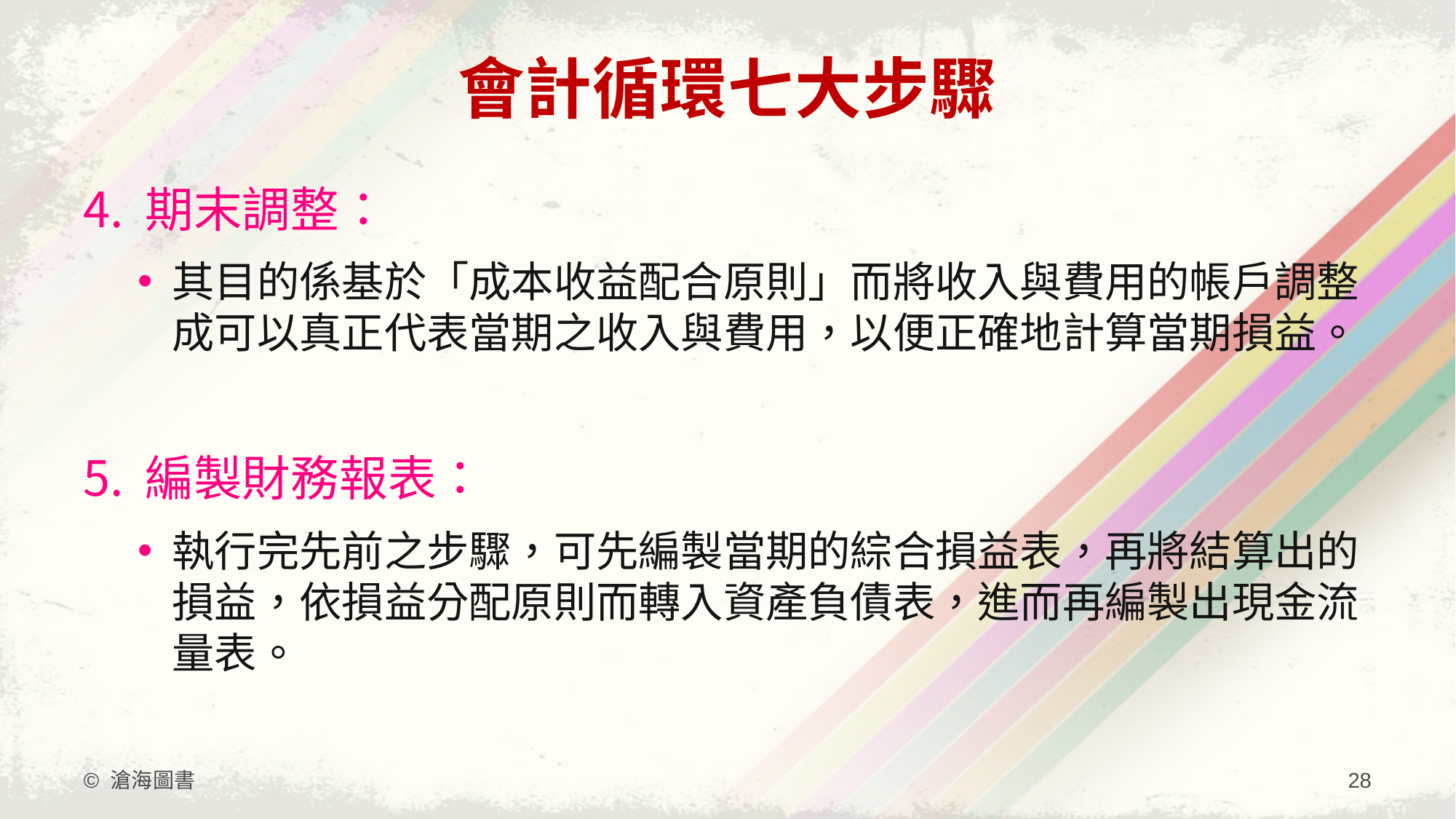

# 會計循環七大步驟
期末調整：
其目的係基於「成本收益配合原則」而將收入與費用的帳戶調整成可以真正代表當期之收入與費用，以便正確地計算當期損益。

編製財務報表：
執行完先前之步驟，可先編製當期的綜合損益表，再將結算出的損益，依損益分配原則而轉入資產負債表，進而再編製出現金流量表。

© 滄海圖書
28